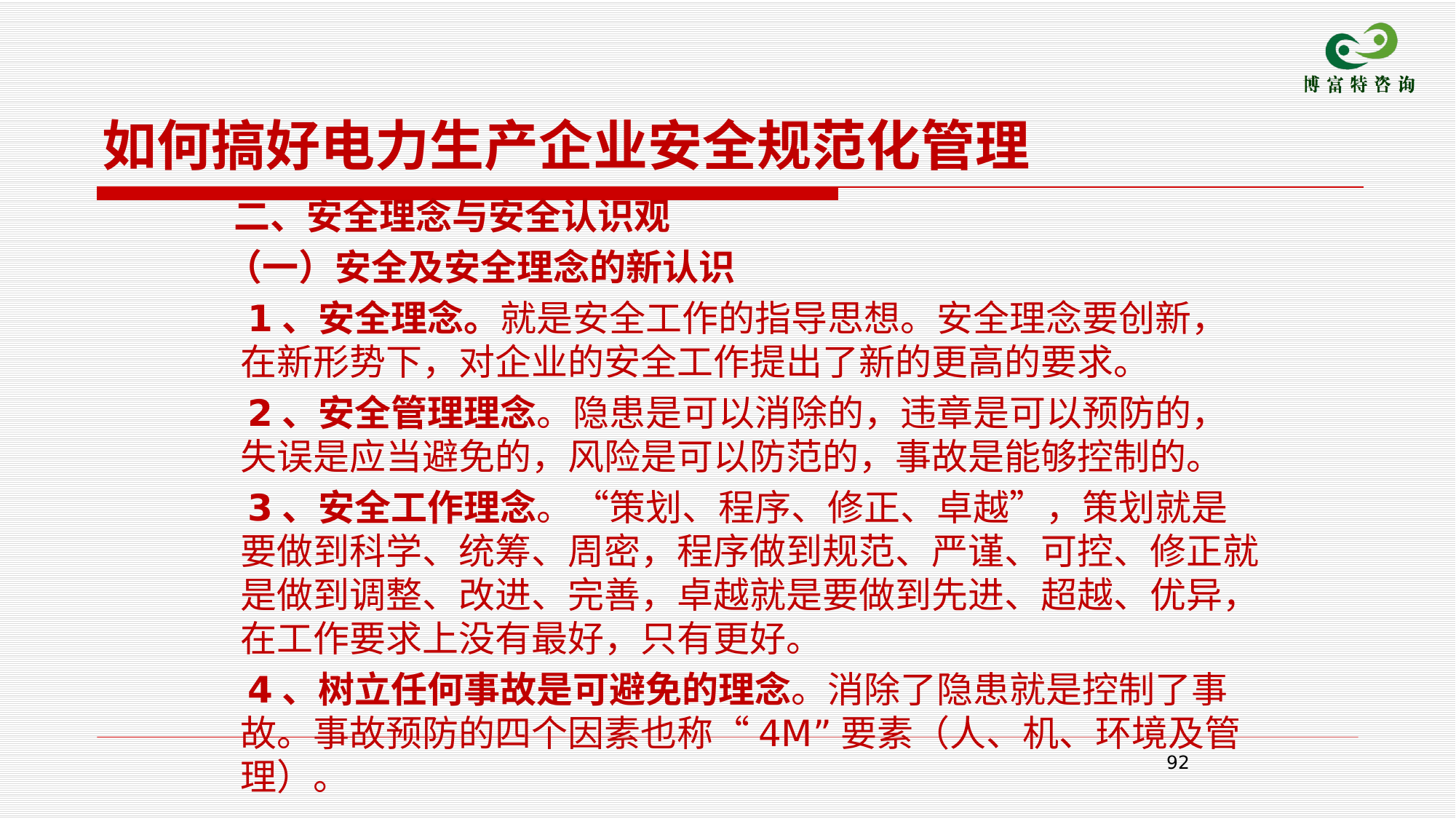

如何搞好电力生产企业安全规范化管理
     二、安全理念与安全认识观
    （一）安全及安全理念的新认识
     1、安全理念。就是安全工作的指导思想。安全理念要创新，在新形势下，对企业的安全工作提出了新的更高的要求。
     2、安全管理理念。隐患是可以消除的，违章是可以预防的，失误是应当避免的，风险是可以防范的，事故是能够控制的。
     3、安全工作理念。“策划、程序、修正、卓越”，策划就是要做到科学、统筹、周密，程序做到规范、严谨、可控、修正就是做到调整、改进、完善，卓越就是要做到先进、超越、优异，在工作要求上没有最好，只有更好。
     4、树立任何事故是可避免的理念。消除了隐患就是控制了事故。事故预防的四个因素也称“4M”要素（人、机、环境及管理）。

92